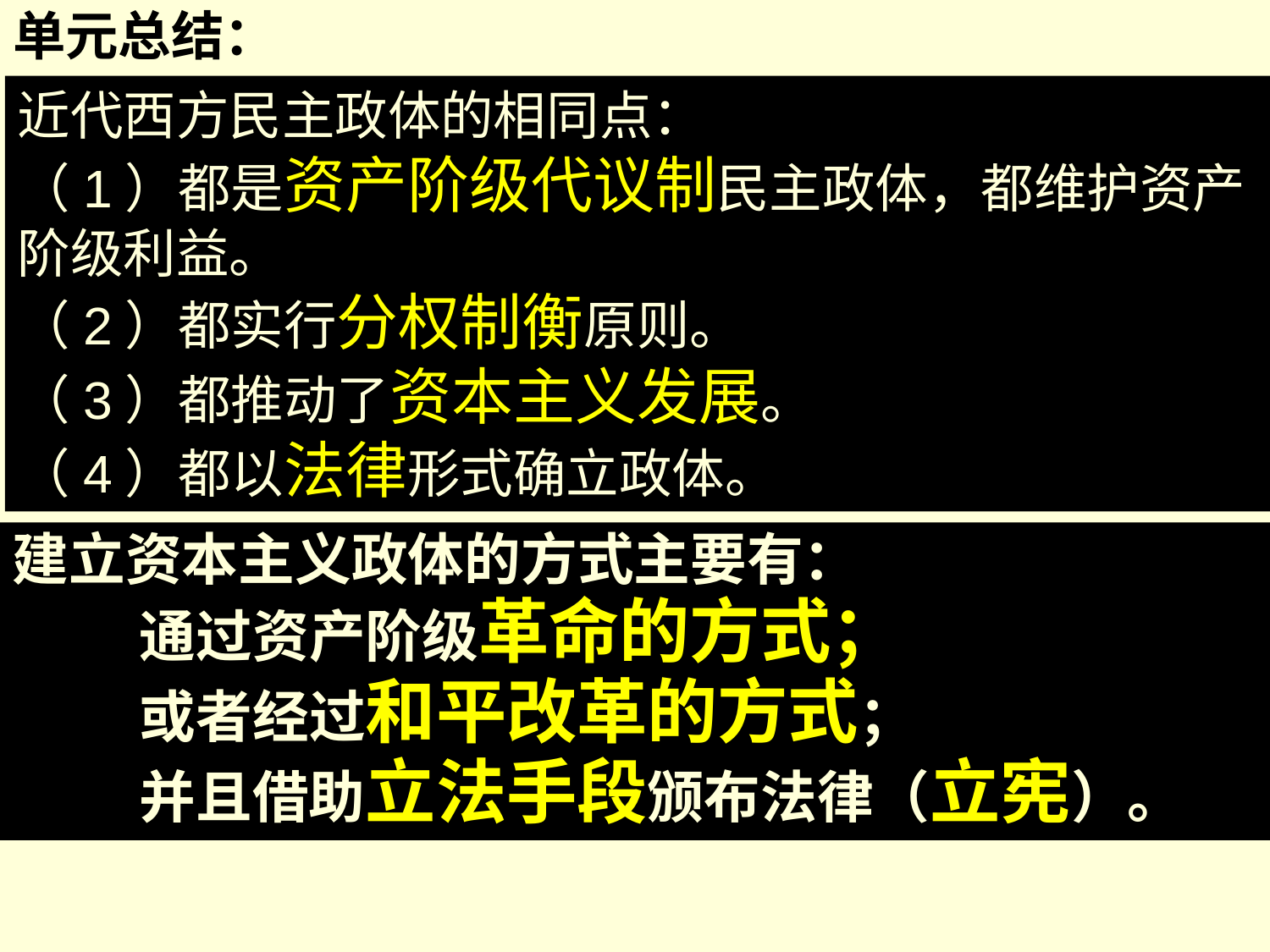

单元总结：
近代西方民主政体的相同点：
（1）都是资产阶级代议制民主政体，都维护资产阶级利益。
（2）都实行分权制衡原则。
（3）都推动了资本主义发展。
（4）都以法律形式确立政体。
建立资本主义政体的方式主要有：
	通过资产阶级革命的方式；
	或者经过和平改革的方式；
	并且借助立法手段颁布法律（立宪）。